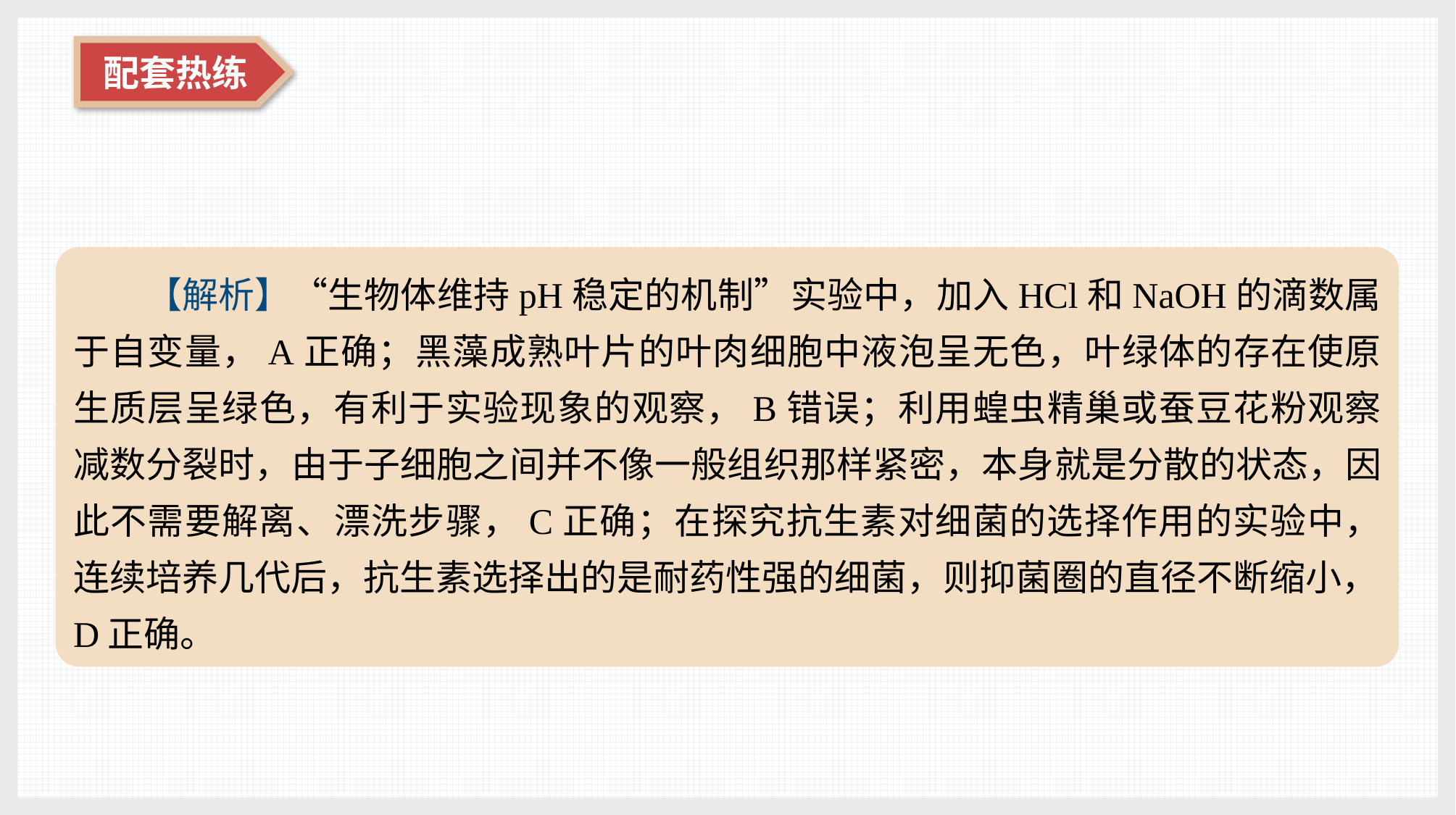

【解析】“生物体维持pH稳定的机制”实验中，加入HCl和NaOH的滴数属于自变量，A正确；黑藻成熟叶片的叶肉细胞中液泡呈无色，叶绿体的存在使原生质层呈绿色，有利于实验现象的观察，B错误；利用蝗虫精巢或蚕豆花粉观察减数分裂时，由于子细胞之间并不像一般组织那样紧密，本身就是分散的状态，因此不需要解离、漂洗步骤，C正确；在探究抗生素对细菌的选择作用的实验中，连续培养几代后，抗生素选择出的是耐药性强的细菌，则抑菌圈的直径不断缩小，D正确。